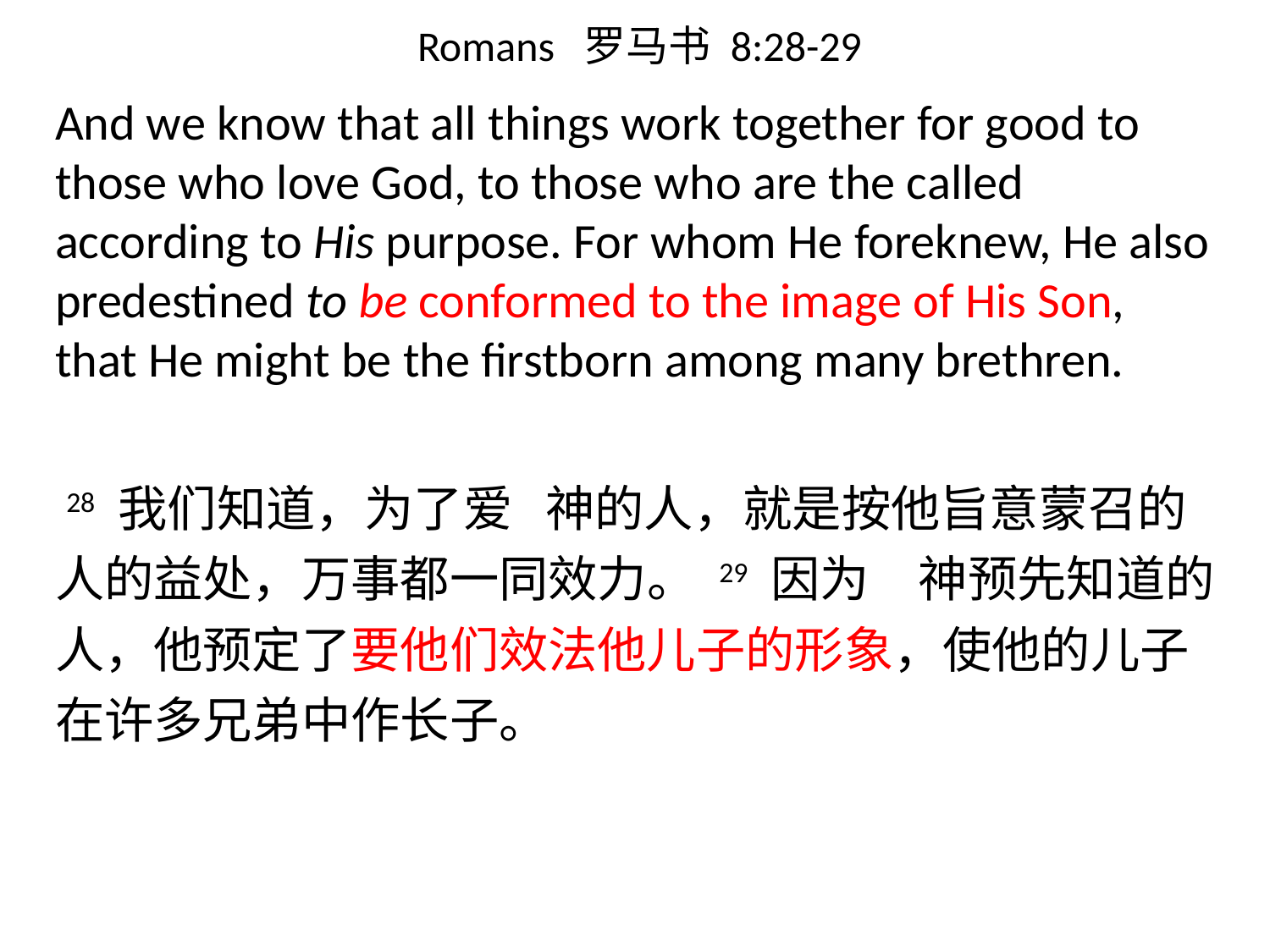

# Romans  罗马书 8:28-29
And we know that all things work together for good to those who love God, to those who are the called according to His purpose. For whom He foreknew, He also predestined to be conformed to the image of His Son, that He might be the firstborn among many brethren.

 28 我们知道，为了爱   神的人，就是按他旨意蒙召的人的益处，万事都一同效力。 29 因为　神预先知道的人，他预定了要他们效法他儿子的形象，使他的儿子在许多兄弟中作长子。